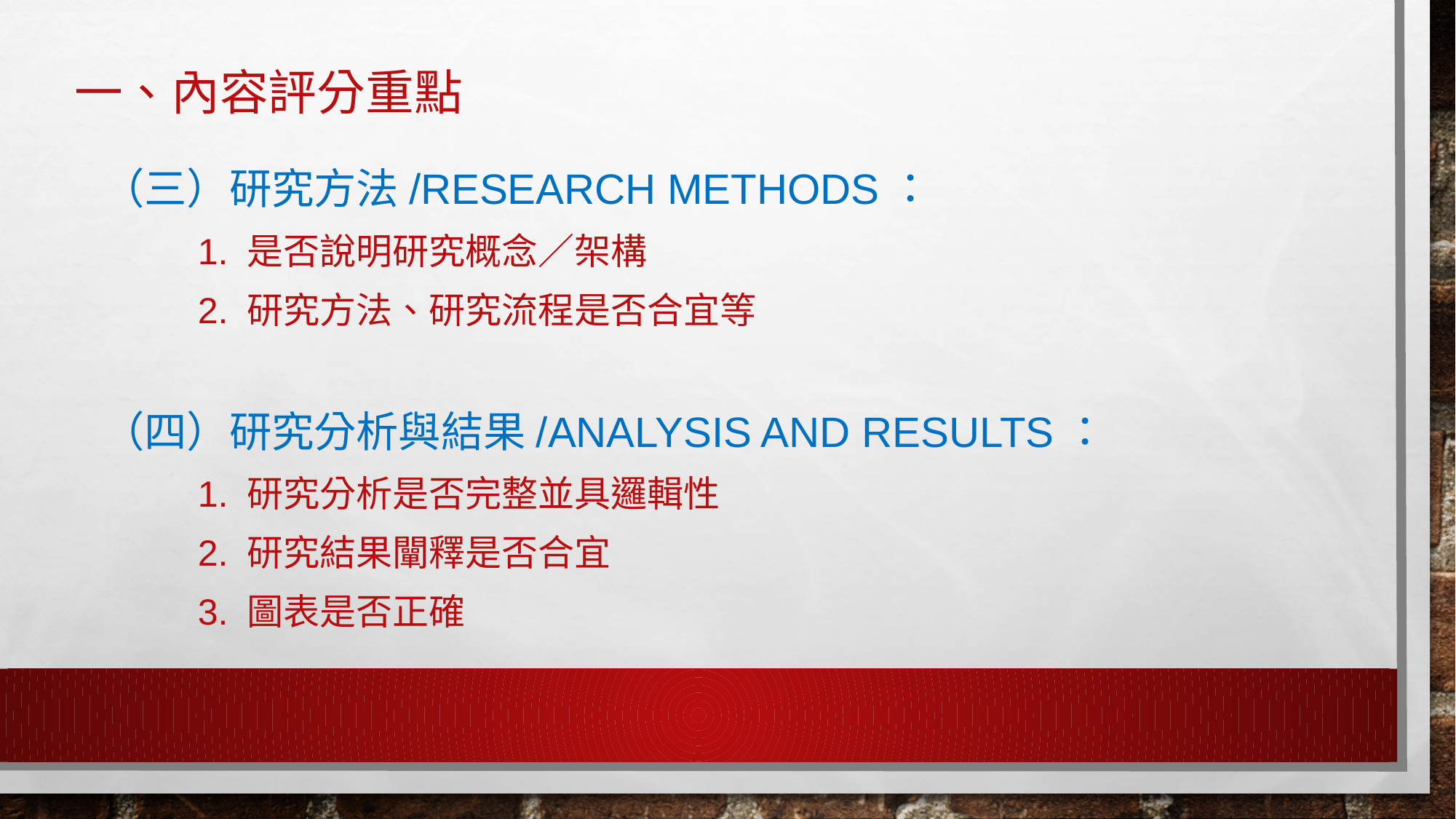

一、內容評分重點
（三）研究方法/Research methods：
1. 是否說明研究概念／架構
2. 研究方法、研究流程是否合宜等

（四）研究分析與結果/analysis and results：
1. 研究分析是否完整並具邏輯性
2. 研究結果闡釋是否合宜
3. 圖表是否正確